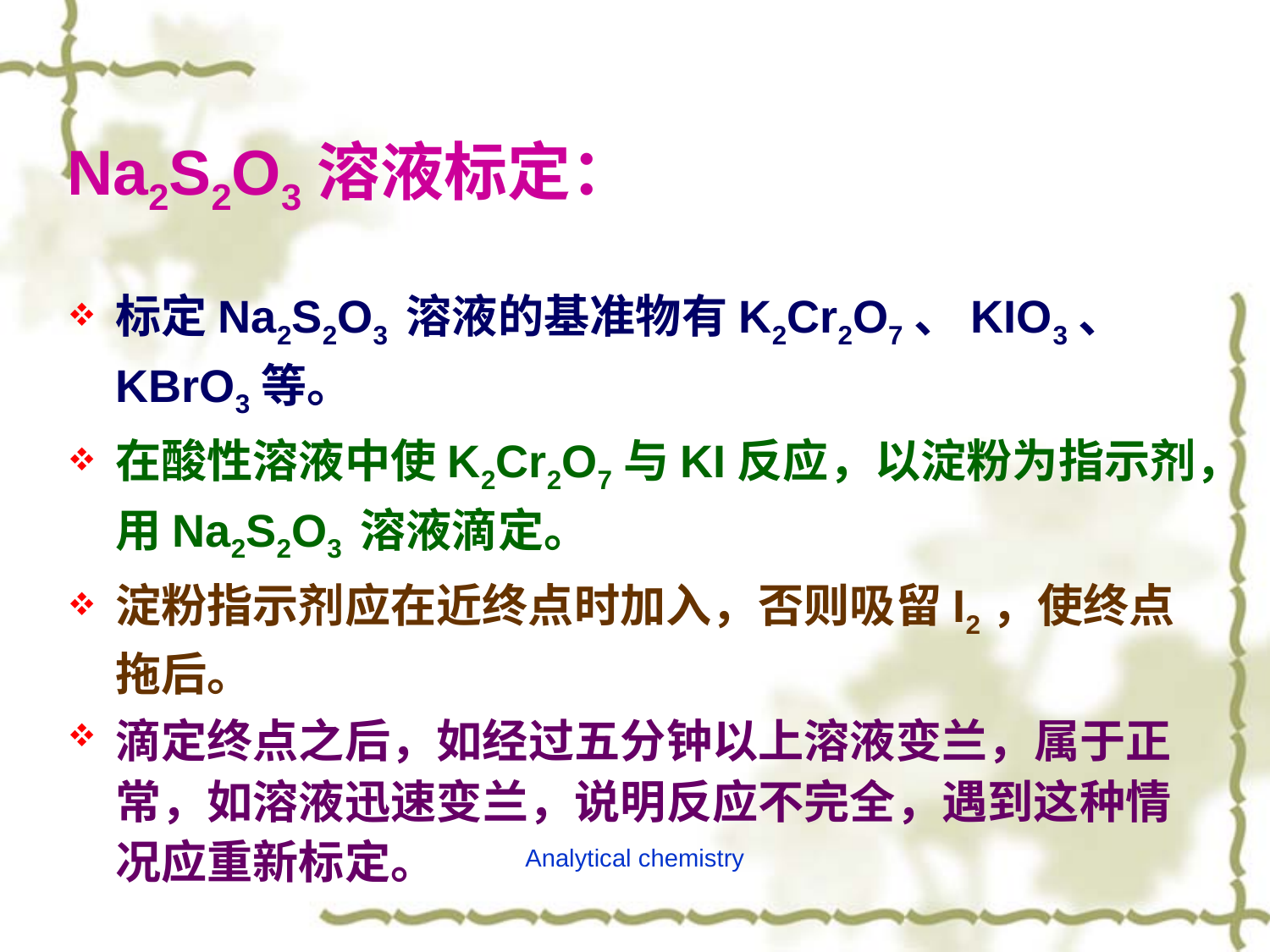

# Na2S2O3溶液标定：
标定Na2S2O3 溶液的基准物有K2Cr2O7、KIO3、 KBrO3等。
在酸性溶液中使K2Cr2O7与KI反应，以淀粉为指示剂，用Na2S2O3 溶液滴定。
淀粉指示剂应在近终点时加入，否则吸留I2，使终点拖后。
滴定终点之后，如经过五分钟以上溶液变兰，属于正常，如溶液迅速变兰，说明反应不完全，遇到这种情况应重新标定。

Analytical chemistry
21